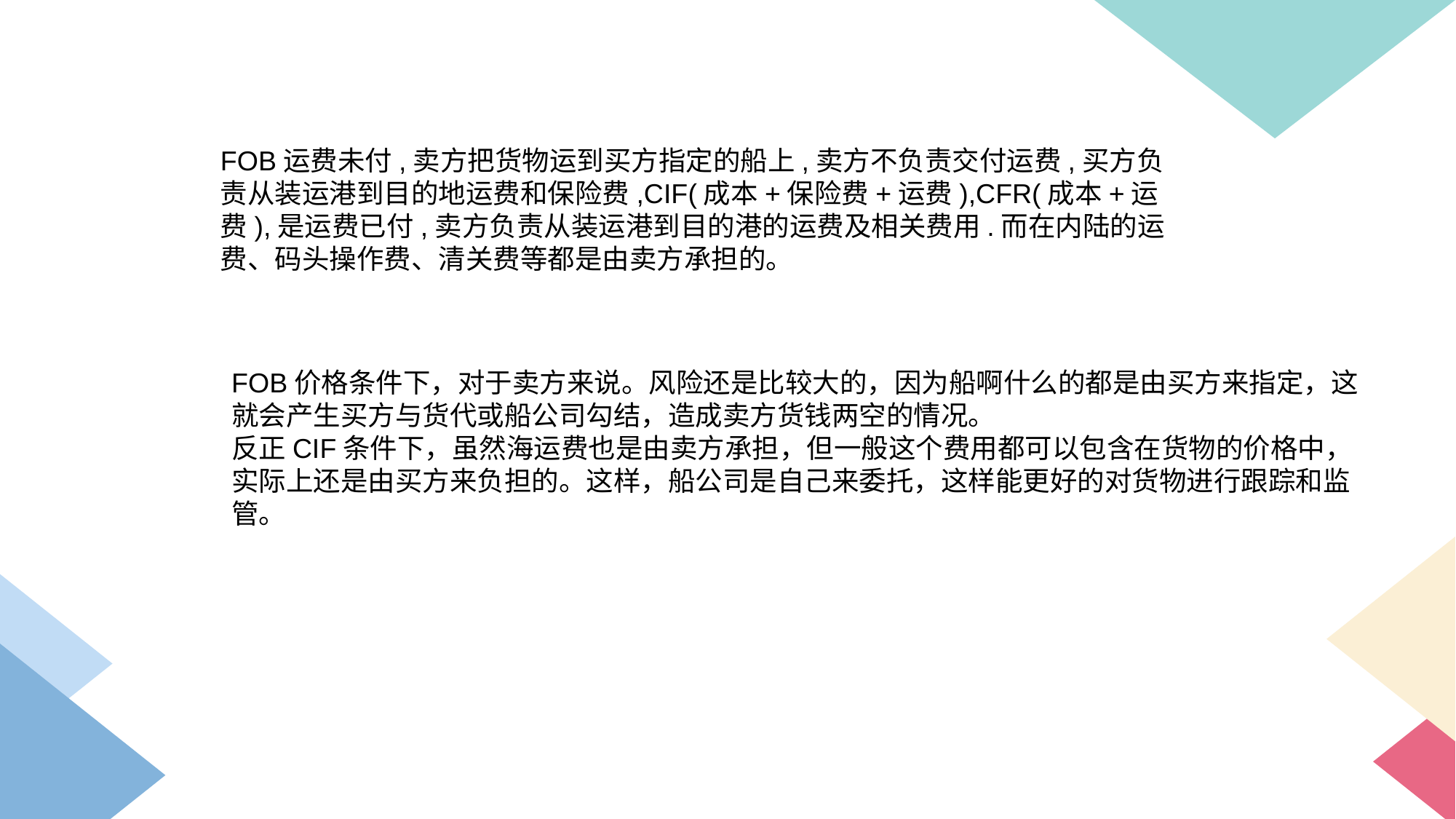

FOB运费未付,卖方把货物运到买方指定的船上,卖方不负责交付运费,买方负责从装运港到目的地运费和保险费,CIF(成本+保险费+运费),CFR(成本+运费),是运费已付,卖方负责从装运港到目的港的运费及相关费用.而在内陆的运费、码头操作费、清关费等都是由卖方承担的。

FOB价格条件下，对于卖方来说。风险还是比较大的，因为船啊什么的都是由买方来指定，这就会产生买方与货代或船公司勾结，造成卖方货钱两空的情况。
反正CIF条件下，虽然海运费也是由卖方承担，但一般这个费用都可以包含在货物的价格中，实际上还是由买方来负担的。这样，船公司是自己来委托，这样能更好的对货物进行跟踪和监管。